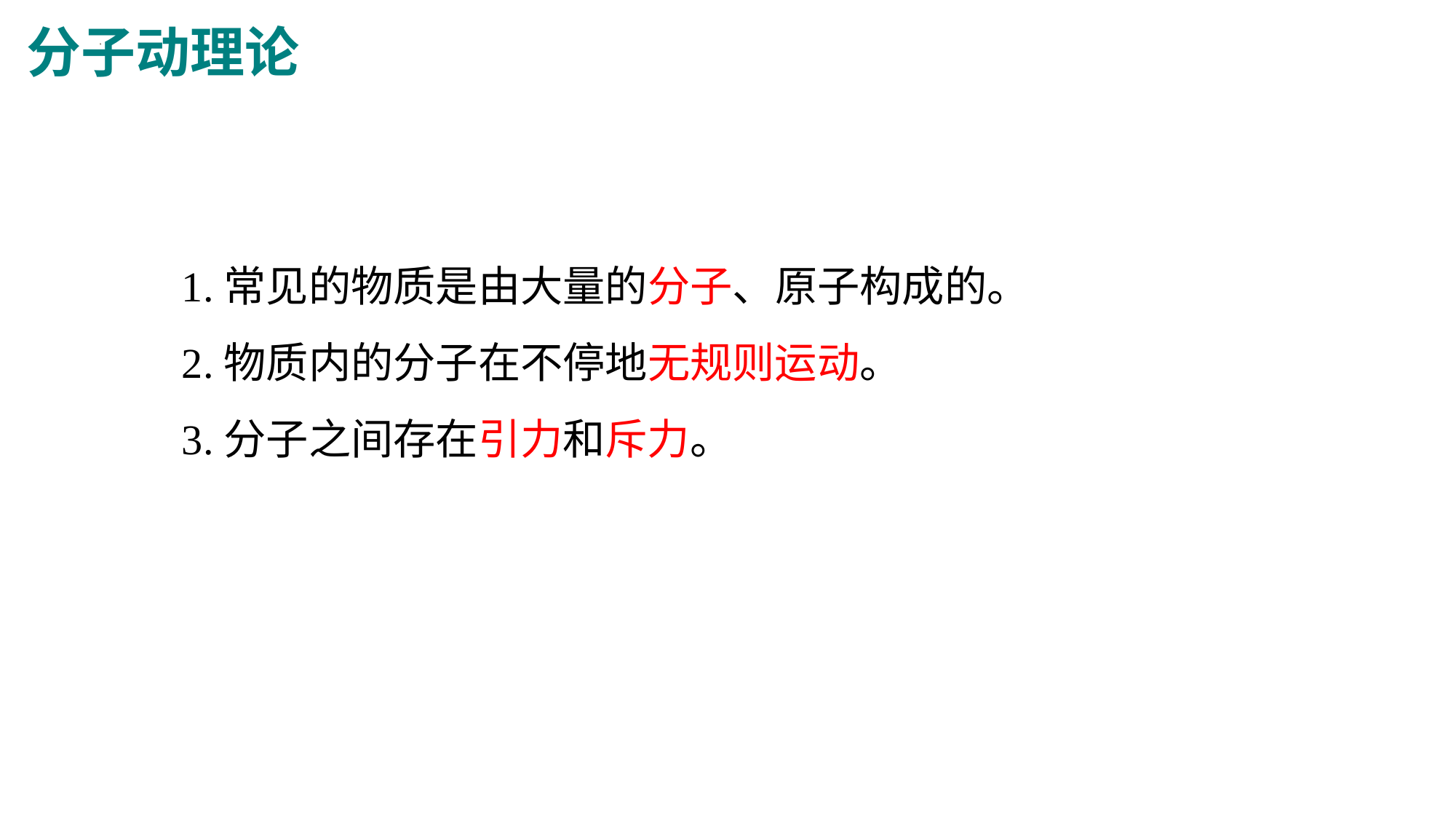

分子动理论
1.常见的物质是由大量的分子、原子构成的。
2.物质内的分子在不停地无规则运动。
3.分子之间存在引力和斥力。